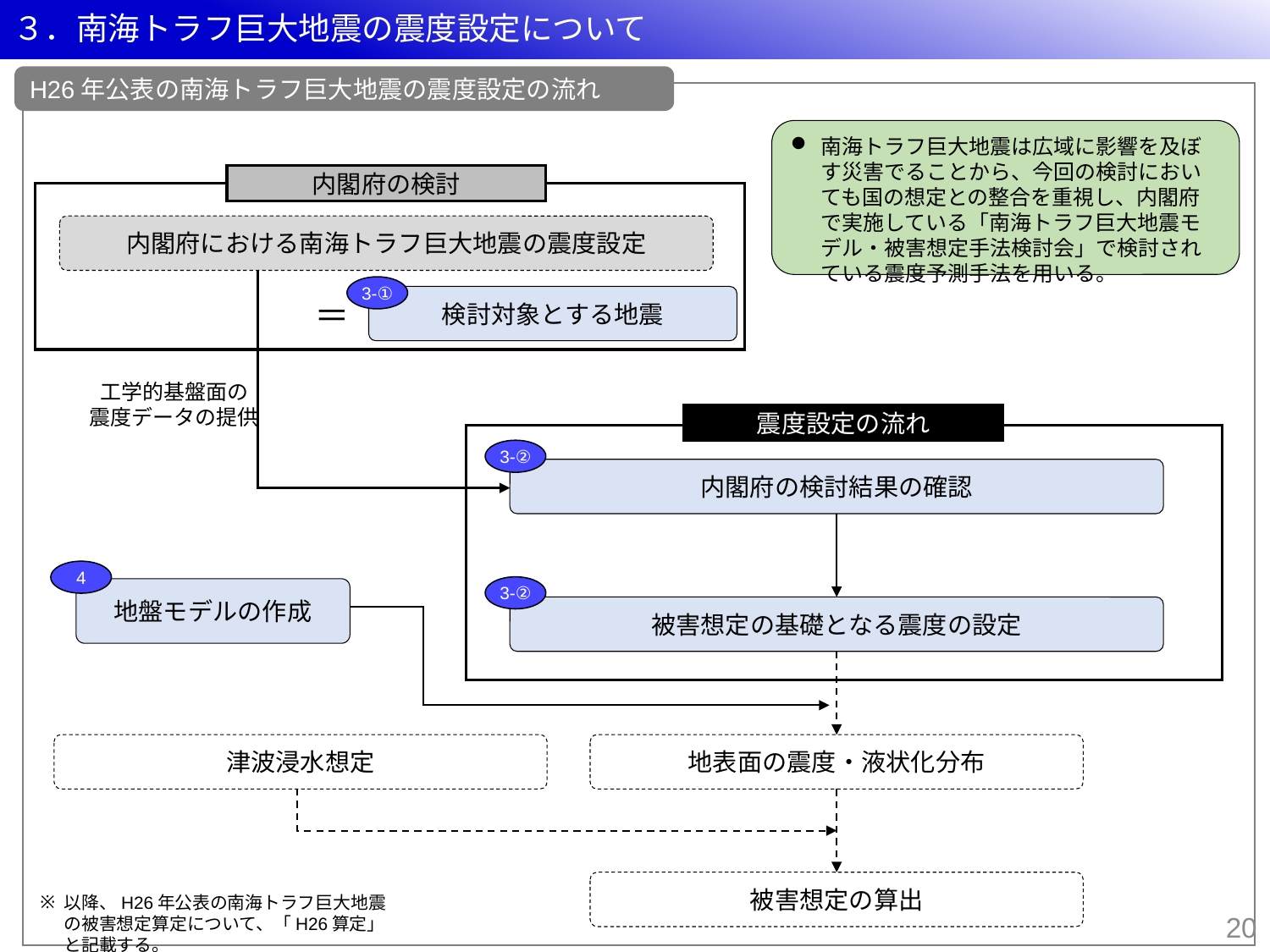

３．南海トラフ巨大地震の震度設定について
H26年公表の南海トラフ巨大地震の震度設定の流れ

南海トラフ巨大地震は広域に影響を及ぼす災害でることから、今回の検討においても国の想定との整合を重視し、内閣府で実施している「南海トラフ巨大地震モデル・被害想定手法検討会」で検討されている震度予測手法を用いる。
内閣府の検討

内閣府における南海トラフ巨大地震の震度設定

3-①
検討対象とする地震
＝
工学的基盤面の
震度データの提供
震度設定の流れ

3-②
内閣府の検討結果の確認
4
3-②
地盤モデルの作成
被害想定の基礎となる震度の設定

津波浸水想定
地表面の震度・液状化分布

被害想定の算出
以降、H26年公表の南海トラフ巨大地震の被害想定算定について、「H26算定」と記載する。
20